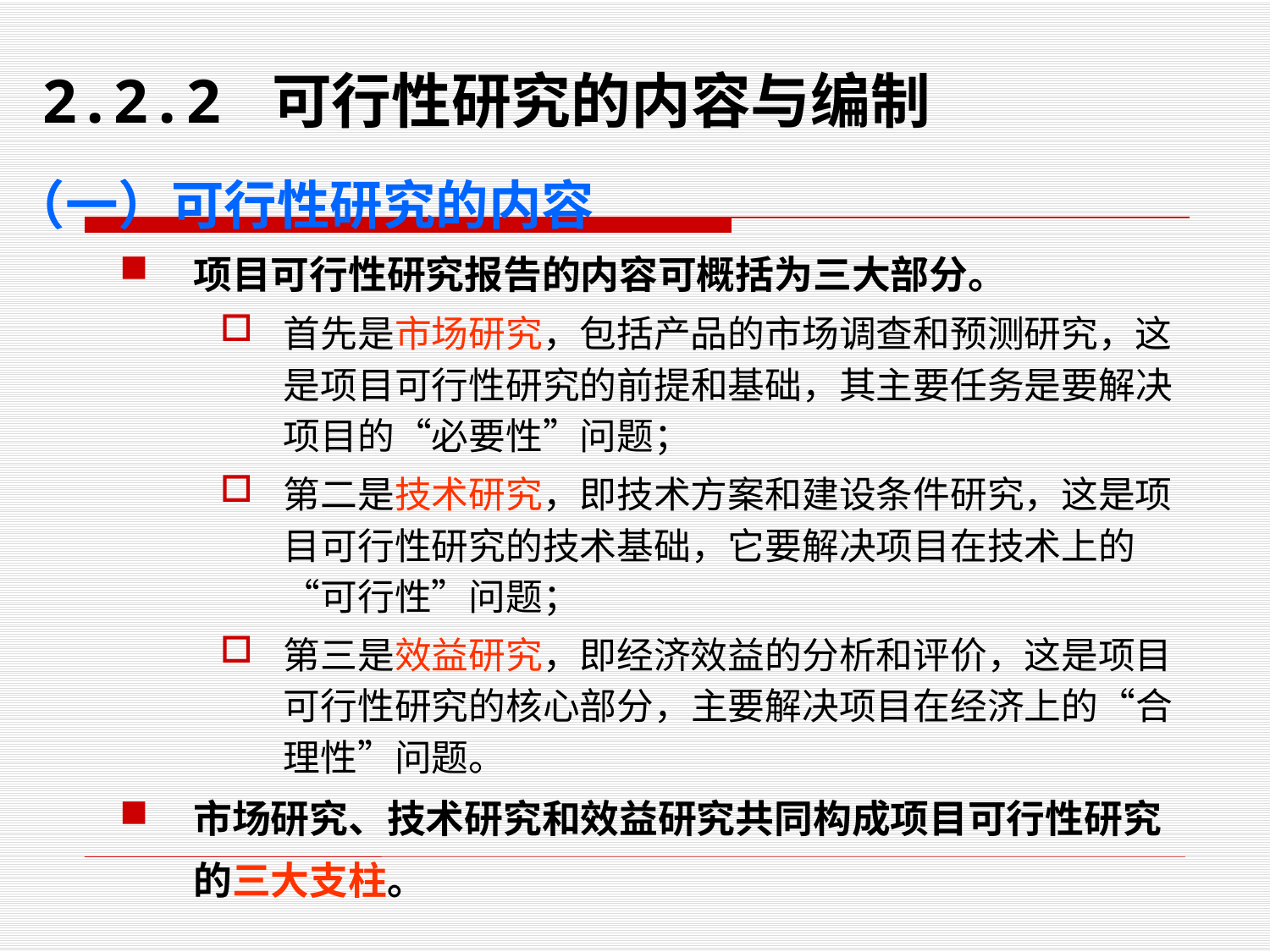

# 2.2.2 可行性研究的内容与编制
（一）可行性研究的内容
项目可行性研究报告的内容可概括为三大部分。
首先是市场研究，包括产品的市场调查和预测研究，这是项目可行性研究的前提和基础，其主要任务是要解决项目的“必要性”问题；
第二是技术研究，即技术方案和建设条件研究，这是项目可行性研究的技术基础，它要解决项目在技术上的“可行性”问题；
第三是效益研究，即经济效益的分析和评价，这是项目可行性研究的核心部分，主要解决项目在经济上的“合理性”问题。
市场研究、技术研究和效益研究共同构成项目可行性研究的三大支柱。